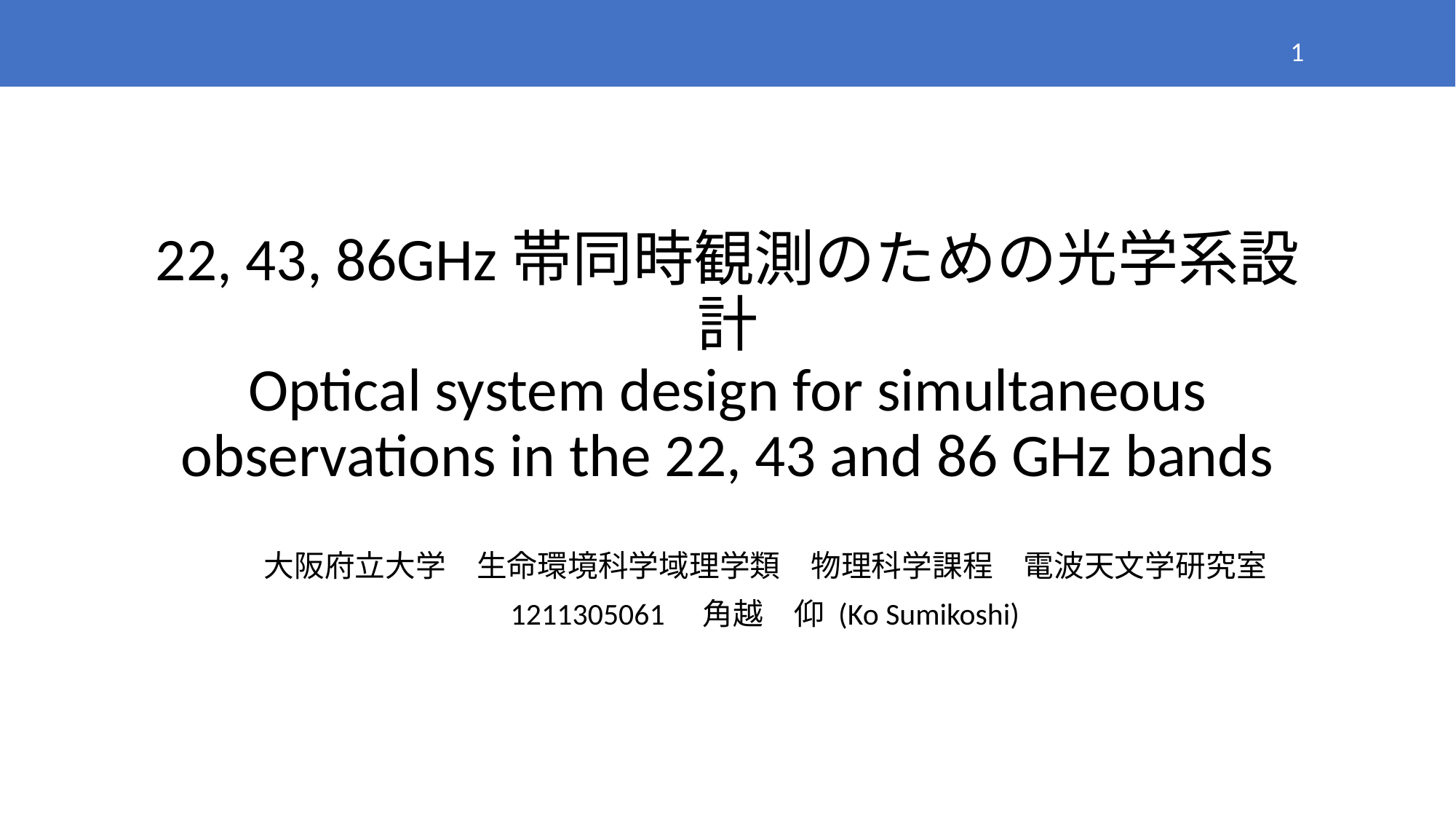

1
# 22, 43, 86GHz帯同時観測のための光学系設計 Optical system design for simultaneous observations in the 22, 43 and 86 GHz bands
大阪府立大学　生命環境科学域理学類　物理科学課程　電波天文学研究室
1211305061　角越　仰 (Ko Sumikoshi)